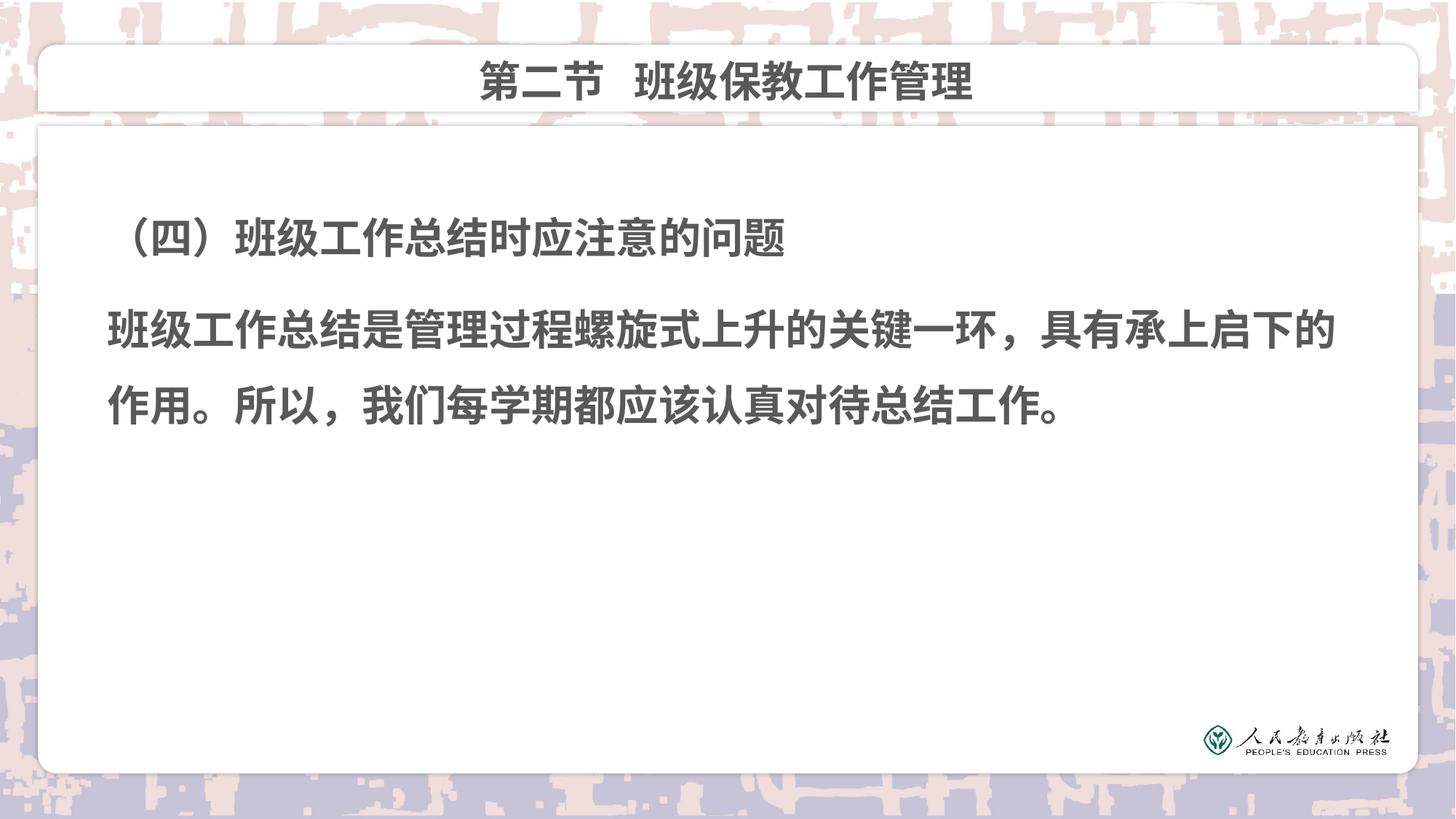

# 第二节   班级保教工作管理
（四）班级工作总结时应注意的问题
班级工作总结是管理过程螺旋式上升的关键一环，具有承上启下的作用。所以，我们每学期都应该认真对待总结工作。